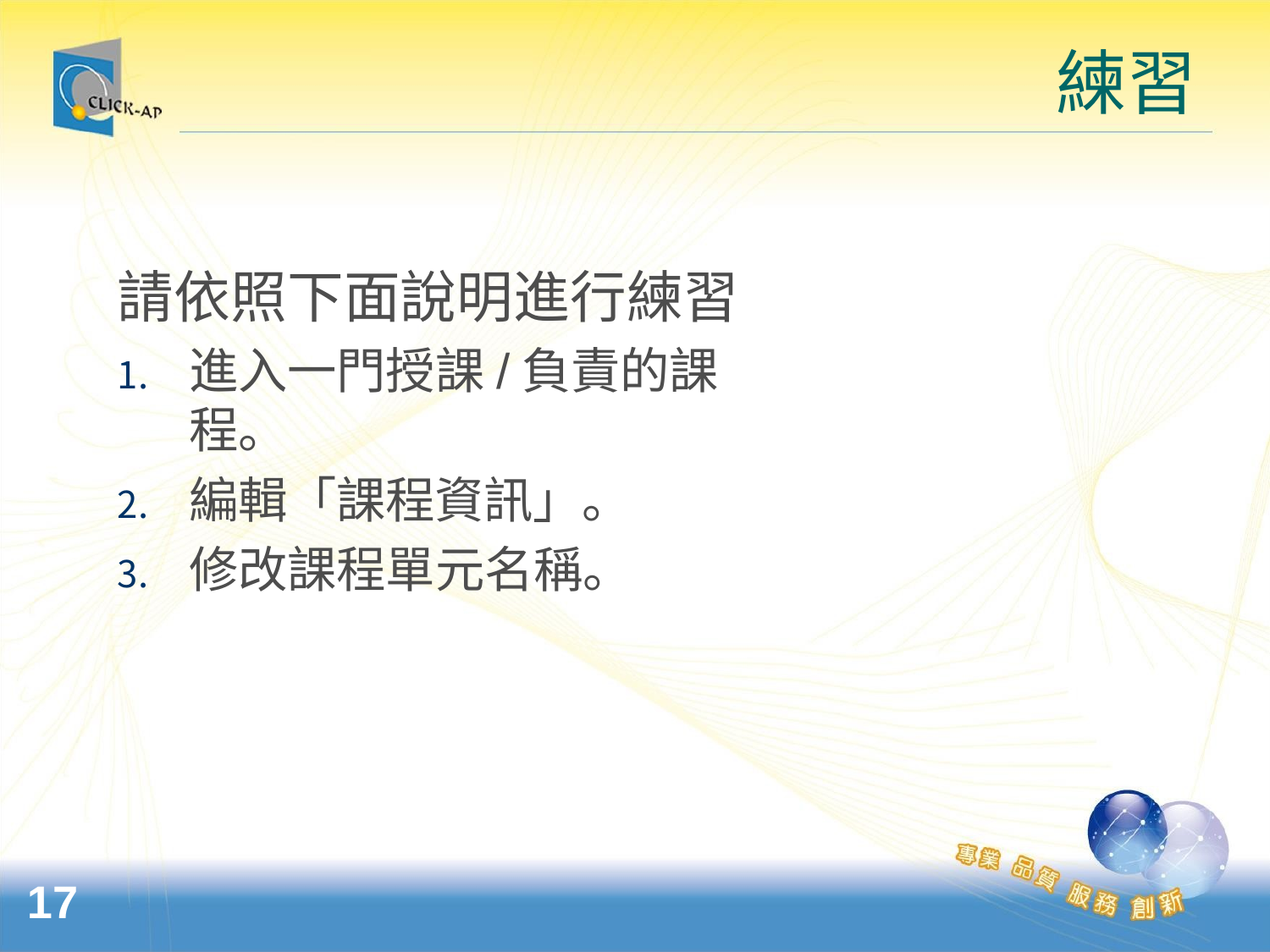

# 練習
請依照下面說明進行練習
進入一門授課/負責的課程。
編輯「課程資訊」。
修改課程單元名稱。
17